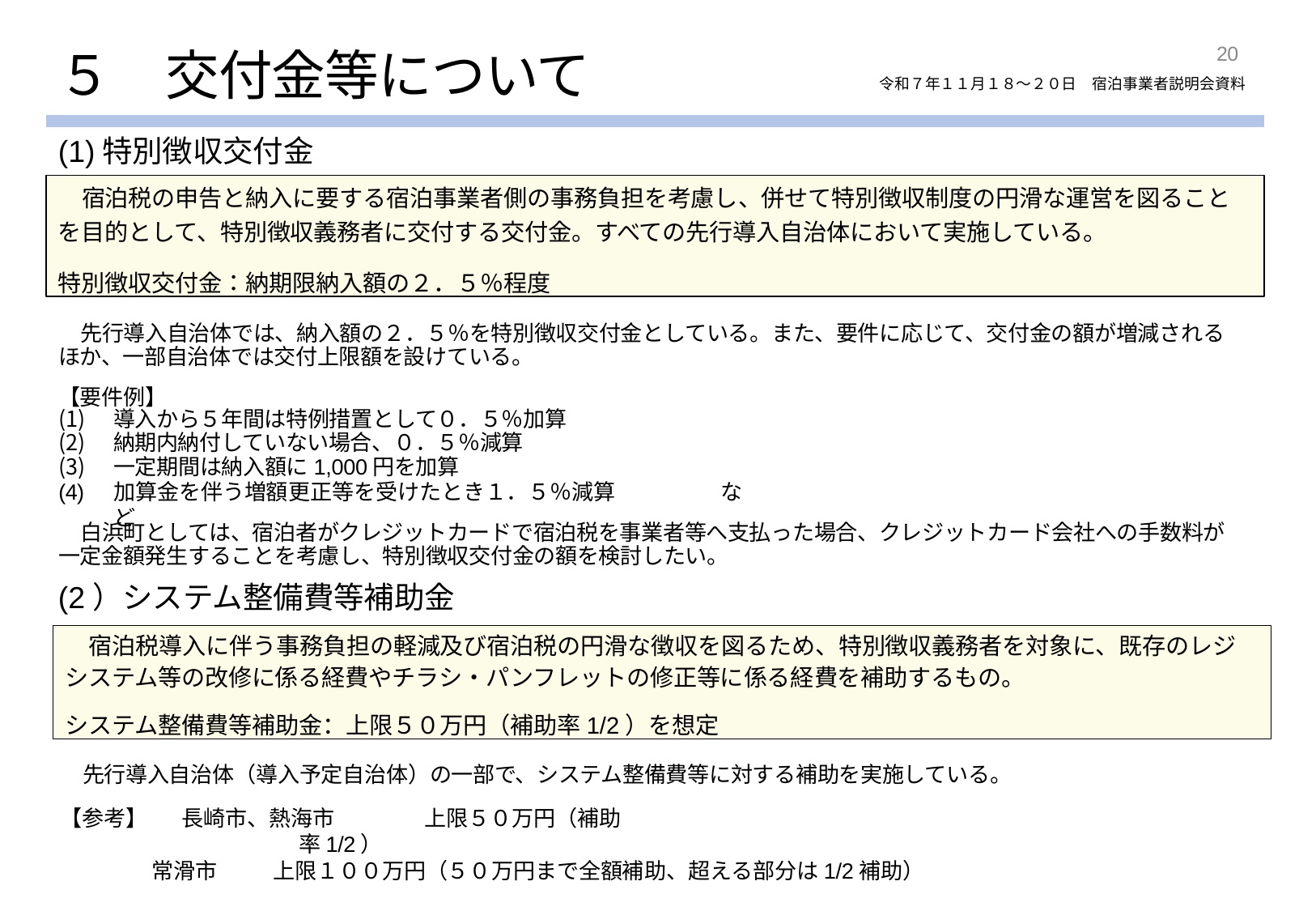

# ５　交付金等について
20
令和７年１１月１８～２０日　宿泊事業者説明会資料
(1)特別徴収交付金
宿泊税の申告と納入に要する宿泊事業者側の事務負担を考慮し、併せて特別徴収制度の円滑な運営を図ることを目的として、特別徴収義務者に交付する交付金。すべての先行導入自治体において実施している。
特別徴収交付金：納期限納入額の２．５％程度
先行導入自治体では、納入額の２．５％を特別徴収交付金としている。また、要件に応じて、交付金の額が増減されるほか、一部自治体では交付上限額を設けている。
【要件例】
導入から５年間は特例措置として０．５％加算
納期内納付していない場合、０．５％減算
一定期間は納入額に1,000円を加算
(4)
加算金を伴う増額更正等を受けたとき１．５％減算	など
白浜町としては、宿泊者がクレジットカードで宿泊税を事業者等へ支払った場合、クレジットカード会社への手数料が一定金額発生することを考慮し、特別徴収交付金の額を検討したい。
(2）システム整備費等補助金
宿泊税導入に伴う事務負担の軽減及び宿泊税の円滑な徴収を図るため、特別徴収義務者を対象に、既存のレジ
システム等の改修に係る経費やチラシ・パンフレットの修正等に係る経費を補助するもの。
システム整備費等補助金：上限５０万円（補助率1/2）を想定
先行導入自治体（導入予定自治体）の一部で、システム整備費等に対する補助を実施している。
【参考】	長崎市、熱海市	上限５０万円（補助率1/2）
常滑市	上限１００万円（５０万円まで全額補助、超える部分は1/2補助）